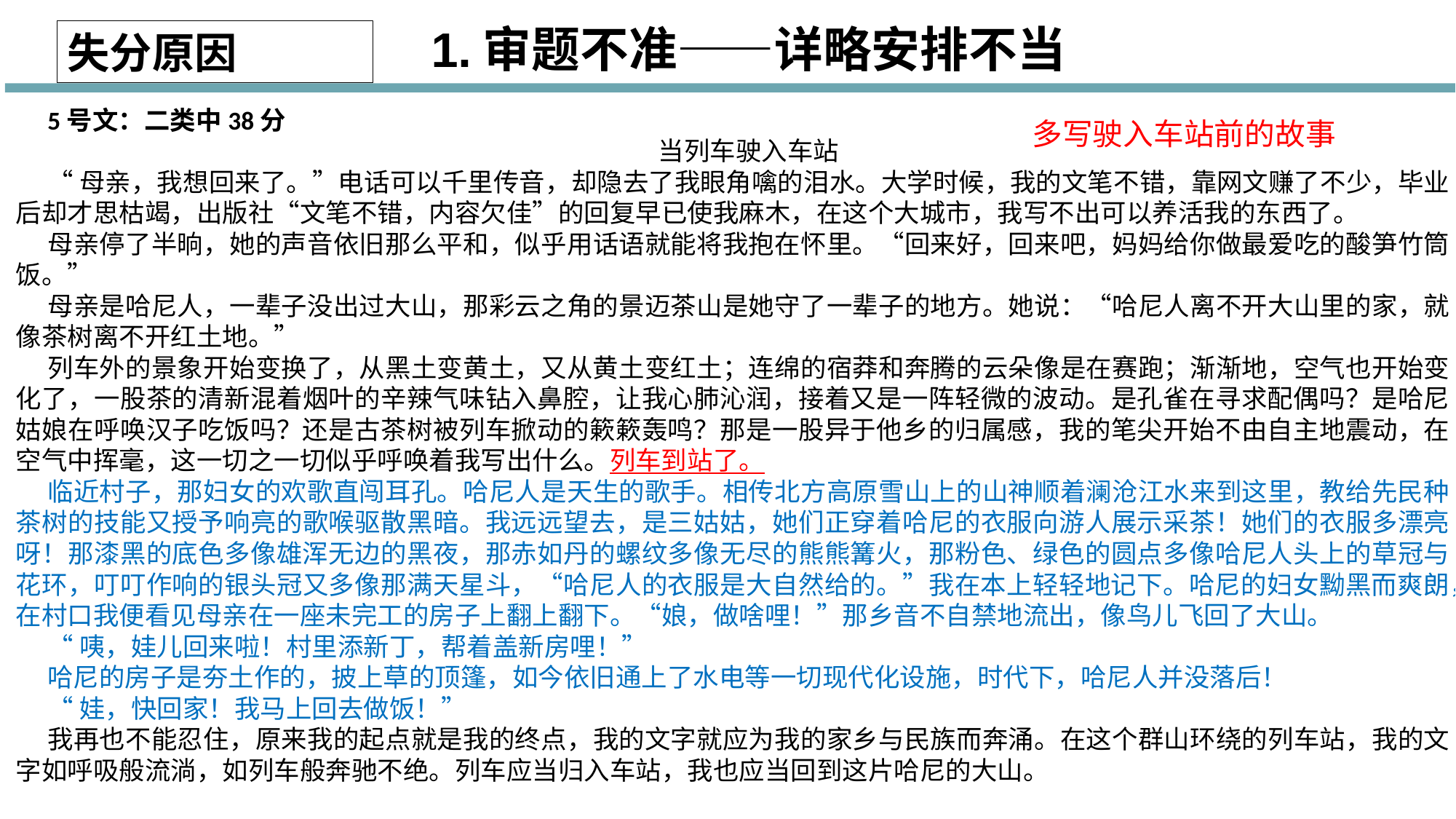

1.审题不准——详略安排不当

失分原因

5号文：二类中38分
当列车驶入车站
“母亲，我想回来了。”电话可以千里传音，却隐去了我眼角噙的泪水。大学时候，我的文笔不错，靠网文赚了不少，毕业后却才思枯竭，出版社“文笔不错，内容欠佳”的回复早已使我麻木，在这个大城市，我写不出可以养活我的东西了。
母亲停了半晌，她的声音依旧那么平和，似乎用话语就能将我抱在怀里。“回来好，回来吧，妈妈给你做最爱吃的酸笋竹筒饭。”
母亲是哈尼人，一辈子没出过大山，那彩云之角的景迈茶山是她守了一辈子的地方。她说：“哈尼人离不开大山里的家，就像茶树离不开红土地。”
列车外的景象开始变换了，从黑土变黄土，又从黄土变红土；连绵的宿莽和奔腾的云朵像是在赛跑；渐渐地，空气也开始变化了，一股茶的清新混着烟叶的辛辣气味钻入鼻腔，让我心肺沁润，接着又是一阵轻微的波动。是孔雀在寻求配偶吗？是哈尼姑娘在呼唤汉子吃饭吗？还是古茶树被列车掀动的簌簌轰鸣？那是一股异于他乡的归属感，我的笔尖开始不由自主地震动，在空气中挥毫，这一切之一切似乎呼唤着我写出什么。列车到站了。
临近村子，那妇女的欢歌直闯耳孔。哈尼人是天生的歌手。相传北方高原雪山上的山神顺着澜沧江水来到这里，教给先民种茶树的技能又授予响亮的歌喉驱散黑暗。我远远望去，是三姑姑，她们正穿着哈尼的衣服向游人展示采茶！她们的衣服多漂亮呀！那漆黑的底色多像雄浑无边的黑夜，那赤如丹的螺纹多像无尽的熊熊篝火，那粉色、绿色的圆点多像哈尼人头上的草冠与花环，叮叮作响的银头冠又多像那满天星斗，“哈尼人的衣服是大自然给的。”我在本上轻轻地记下。哈尼的妇女黝黑而爽朗，在村口我便看见母亲在一座未完工的房子上翻上翻下。“娘，做啥哩！”那乡音不自禁地流出，像鸟儿飞回了大山。
“咦，娃儿回来啦！村里添新丁，帮着盖新房哩！”
哈尼的房子是夯土作的，披上草的顶篷，如今依旧通上了水电等一切现代化设施，时代下，哈尼人并没落后！
“娃，快回家！我马上回去做饭！”
我再也不能忍住，原来我的起点就是我的终点，我的文字就应为我的家乡与民族而奔涌。在这个群山环绕的列车站，我的文字如呼吸般流淌，如列车般奔驰不绝。列车应当归入车站，我也应当回到这片哈尼的大山。
多写驶入车站前的故事